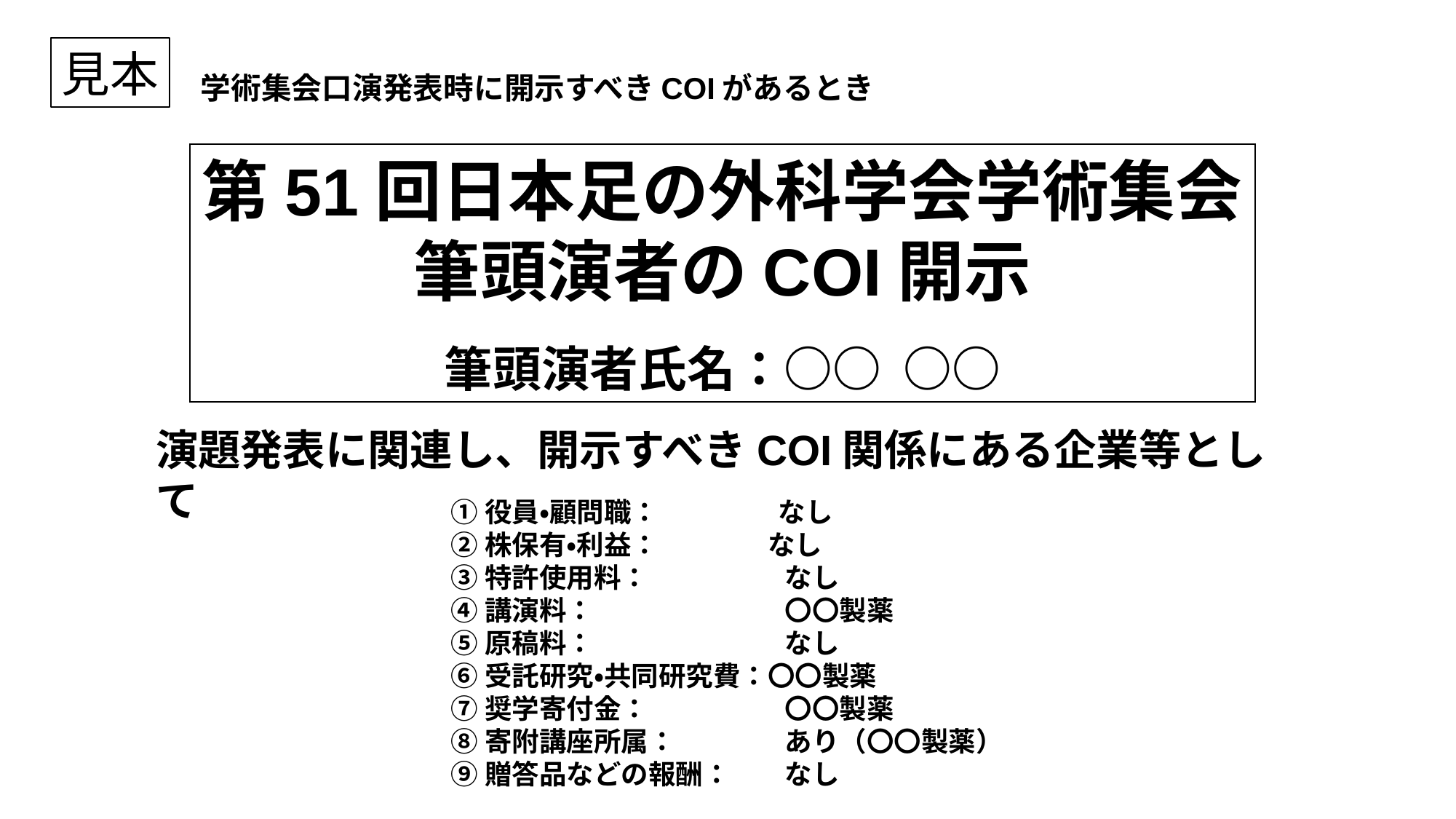

見本
学術集会口演発表時に開示すべきCOIがあるとき
第51回日本足の外科学会学術集会
筆頭演者のCOI開示

筆頭演者氏名：○○  ○○
演題発表に関連し、開示すべきCOI関係にある企業等として
①役員・顧問職：　　　	なし
②株保有・利益：　　　　なし
③特許使用料：　　　　　なし
④講演料：　　　　　　　〇〇製薬
⑤原稿料：　　　　　　　なし
⑥受託研究・共同研究費：〇〇製薬
⑦奨学寄付金：　　　　　〇〇製薬
⑧寄附講座所属：　　　　あり（〇〇製薬）
⑨贈答品などの報酬：　　なし